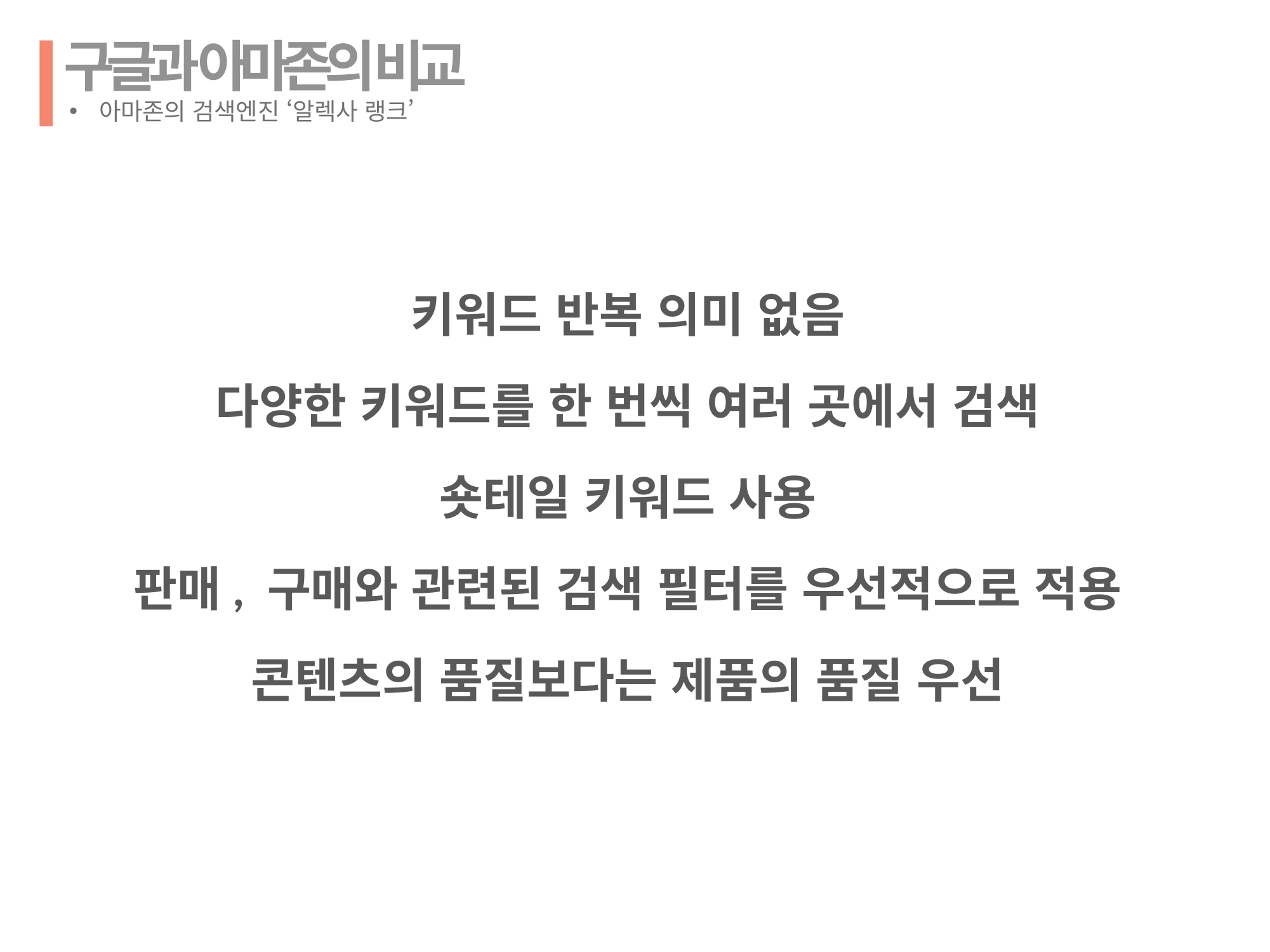

구글과 아마존의 비교
아마존의 검색엔진 ‘알렉사 랭크’

키워드 반복 의미 없음
다양한 키워드를 한 번씩 여러 곳에서 검색
숏테일 키워드 사용
판매, 구매와 관련된 검색 필터를 우선적으로 적용
콘텐츠의 품질보다는 제품의 품질 우선